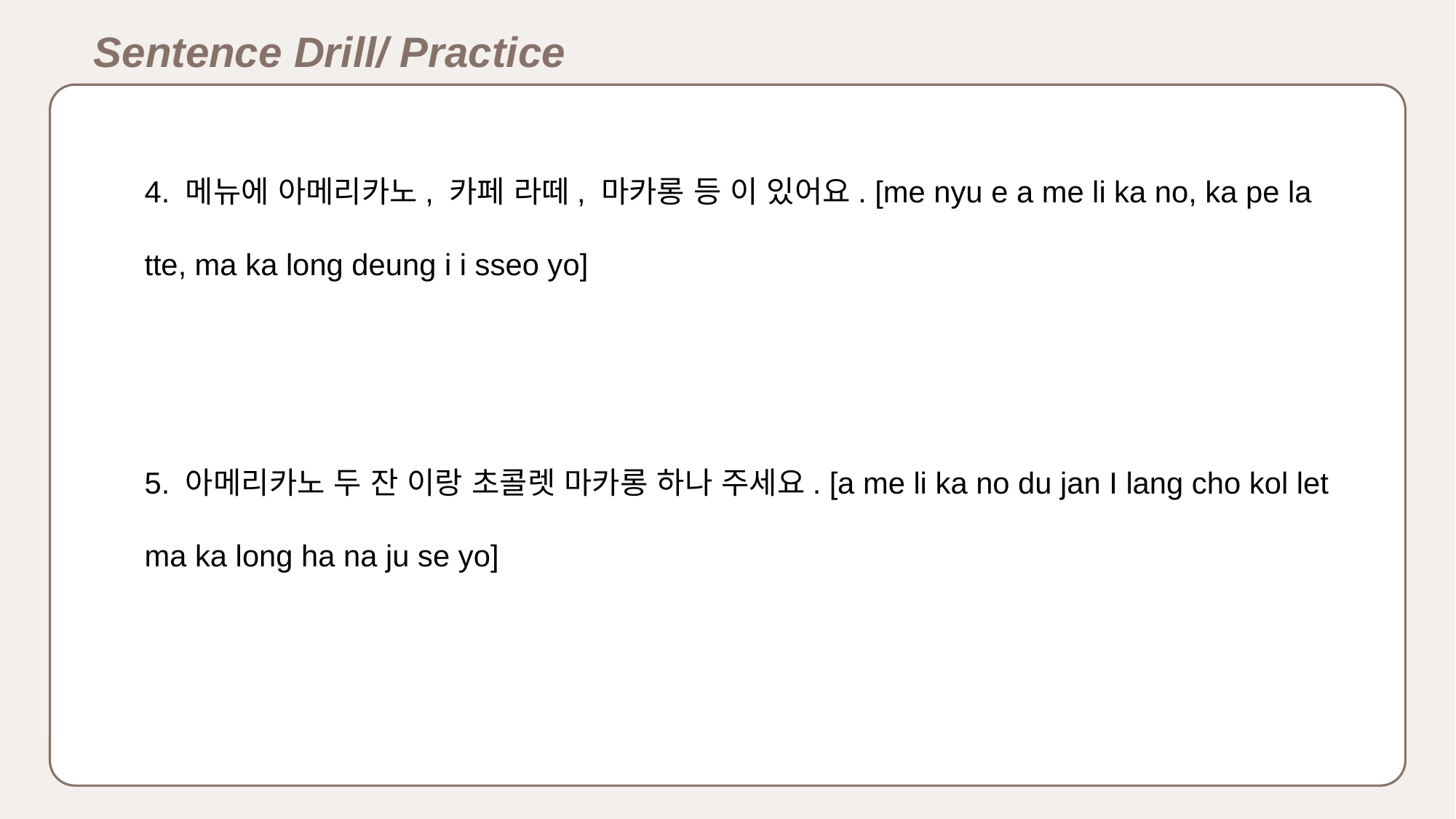

Sentence Drill/ Practice

4. 메뉴에 아메리카노, 카페 라떼, 마카롱 등 이 있어요. [me nyu e a me li ka no, ka pe la tte, ma ka long deung i i sseo yo]
: (where)에 (what),(what),(what) 등 이 (action/verb)어요. “There are Americano, Cafe Latte, Macarons, etc. on the menu.”
5. 아메리카노 두 잔 이랑 초콜렛 마카롱 하나 주세요. [a me li ka no du jan I lang cho kol let ma ka long ha na ju se yo]
: (what) (how many)잔 이랑 (what)(how many) (action/verb)세요. “(Give me) Two glasses of Americano and one chocolate macaron”